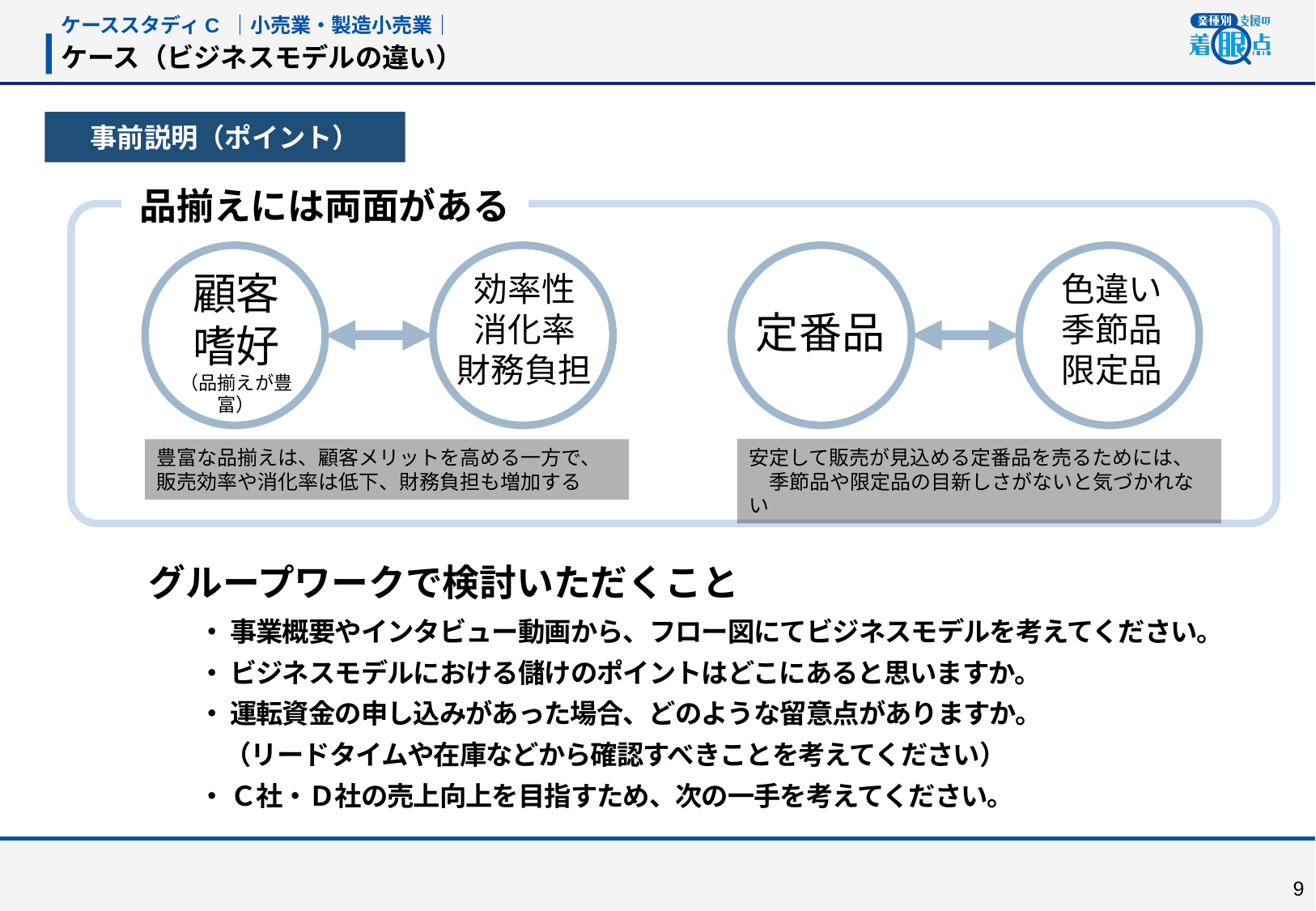

ケーススタディC ｜小売業・製造小売業｜
ケース（ビジネスモデルの違い）
事前説明（ポイント）
品揃えには両面がある

顧客嗜好
（品揃えが豊富）
効率性
消化率
財務負担

色違い
季節品
限定品
定番品
安定して販売が見込める定番品を売るためには、　季節品や限定品の目新しさがないと気づかれない
豊富な品揃えは、顧客メリットを高める一方で、販売効率や消化率は低下、財務負担も増加する
グループワークで検討いただくこと
・ 事業概要やインタビュー動画から、フロー図にてビジネスモデルを考えてください。
・ ビジネスモデルにおける儲けのポイントはどこにあると思いますか。
・ 運転資金の申し込みがあった場合、どのような留意点がありますか。
　（リードタイムや在庫などから確認すべきことを考えてください）
・ Ｃ社・Ｄ社の売上向上を目指すため、次の一手を考えてください。
9